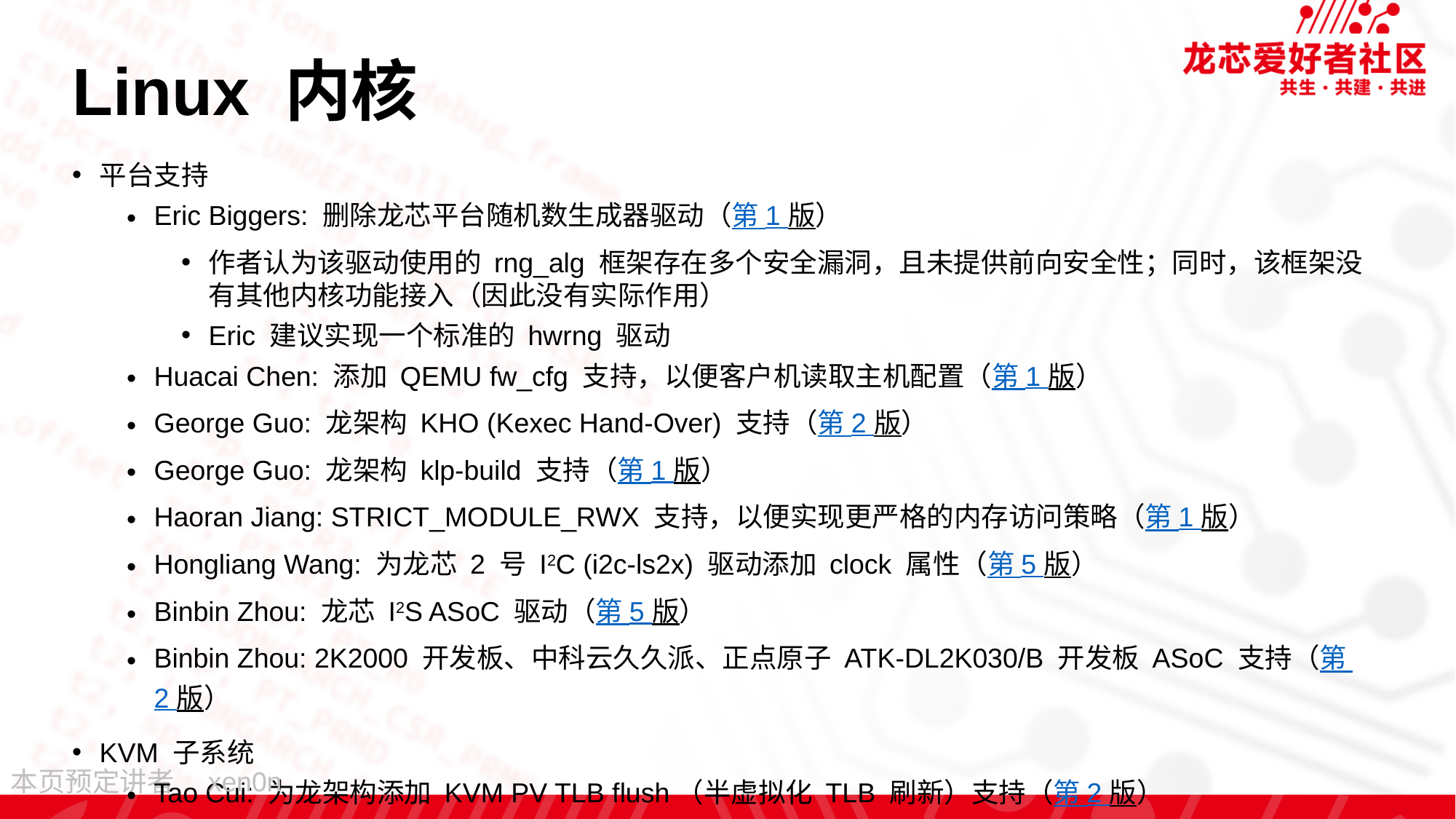

# Linux 内核
平台支持
Eric Biggers: 删除龙芯平台随机数生成器驱动（第 1 版）
作者认为该驱动使用的 rng_alg​ 框架存在多个安全漏洞，且未提供前向安全性；同时，该框架没有其他内核功能接入（因此没有实际作用）
Eric 建议实现一个标准的 hwrng 驱动
Huacai Chen: 添加 QEMU fw_cfg 支持，以便客户机读取主机配置（第 1 版）
George Guo: 龙架构 KHO (Kexec Hand-Over) 支持（第 2 版）
George Guo: 龙架构 klp-build 支持（第 1 版）
Haoran Jiang: STRICT_MODULE_RWX 支持，以便实现更严格的内存访问策略（第 1 版）
Hongliang Wang: 为龙芯 2 号 I2C (i2c-ls2x) 驱动添加 clock​ 属性（第 5 版）
Binbin Zhou: 龙芯 I2S ASoC 驱动（第 5 版）
Binbin Zhou: 2K2000 开发板、中科云久久派、正点原子 ATK-DL2K030/B 开发板 ASoC 支持（第 2 版）
KVM 子系统
Tao Cui: 为龙架构添加 KVM PV TLB flush（半虚拟化 TLB 刷新）支持（第 2 版）
Qiang Ma: 修复 kvm_emu_xchg_csr()​ 函数对 CSRXCHG​ 指令的模拟错误（第 1 版）
xen0n